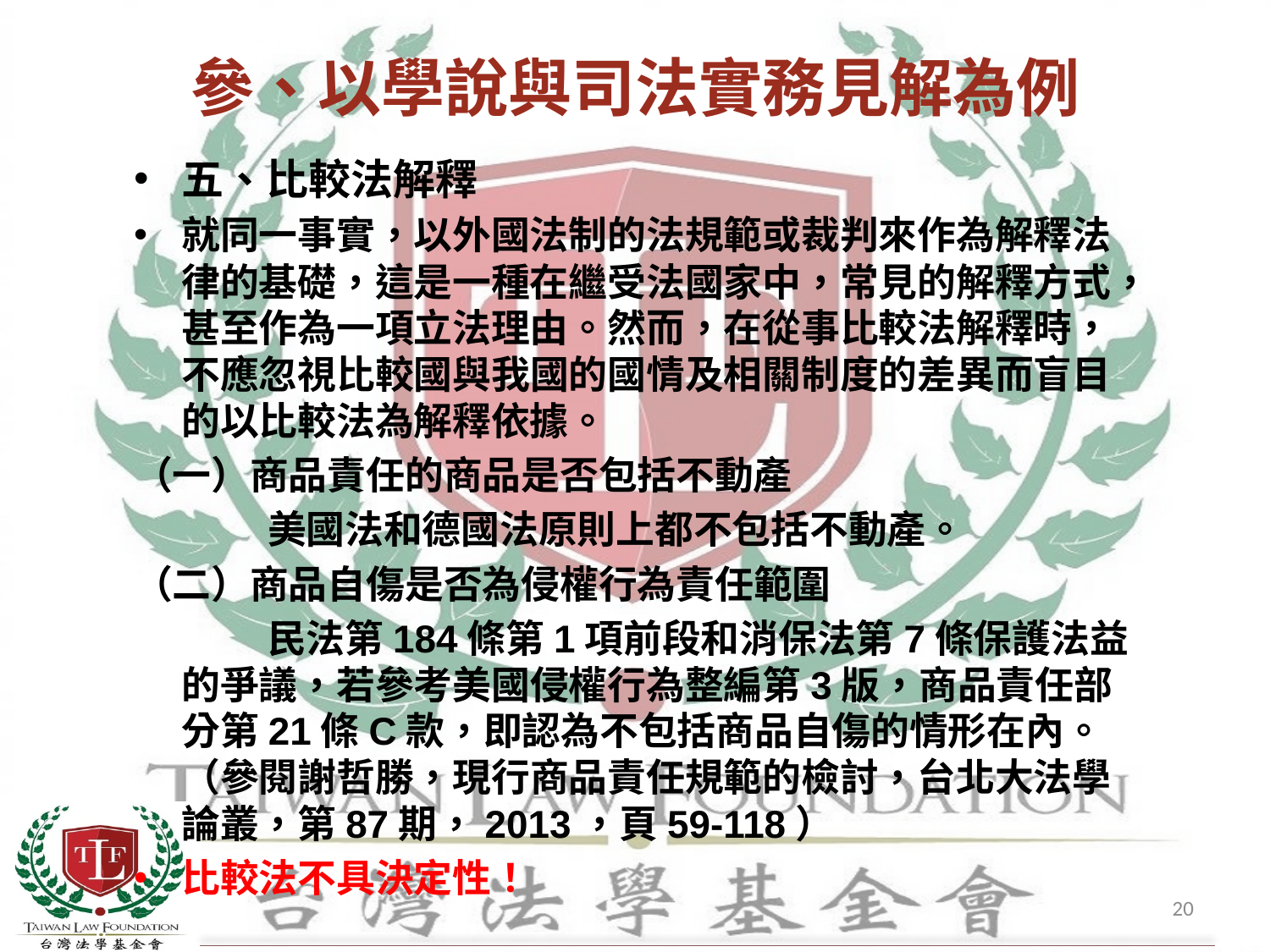

# 參、以學說與司法實務見解為例
五、比較法解釋
就同一事實，以外國法制的法規範或裁判來作為解釋法律的基礎，這是一種在繼受法國家中，常見的解釋方式，甚至作為一項立法理由。然而，在從事比較法解釋時，不應忽視比較國與我國的國情及相關制度的差異而盲目的以比較法為解釋依據。
（一）商品責任的商品是否包括不動產
              美國法和德國法原則上都不包括不動產。
（二）商品自傷是否為侵權行為責任範圍
              民法第184條第1項前段和消保法第7條保護法益的爭議，若參考美國侵權行為整編第3版，商品責任部分第21條C款，即認為不包括商品自傷的情形在內。（參閱謝哲勝，現行商品責任規範的檢討，台北大法學論叢，第87期，2013，頁59-118）
比較法不具決定性！

20